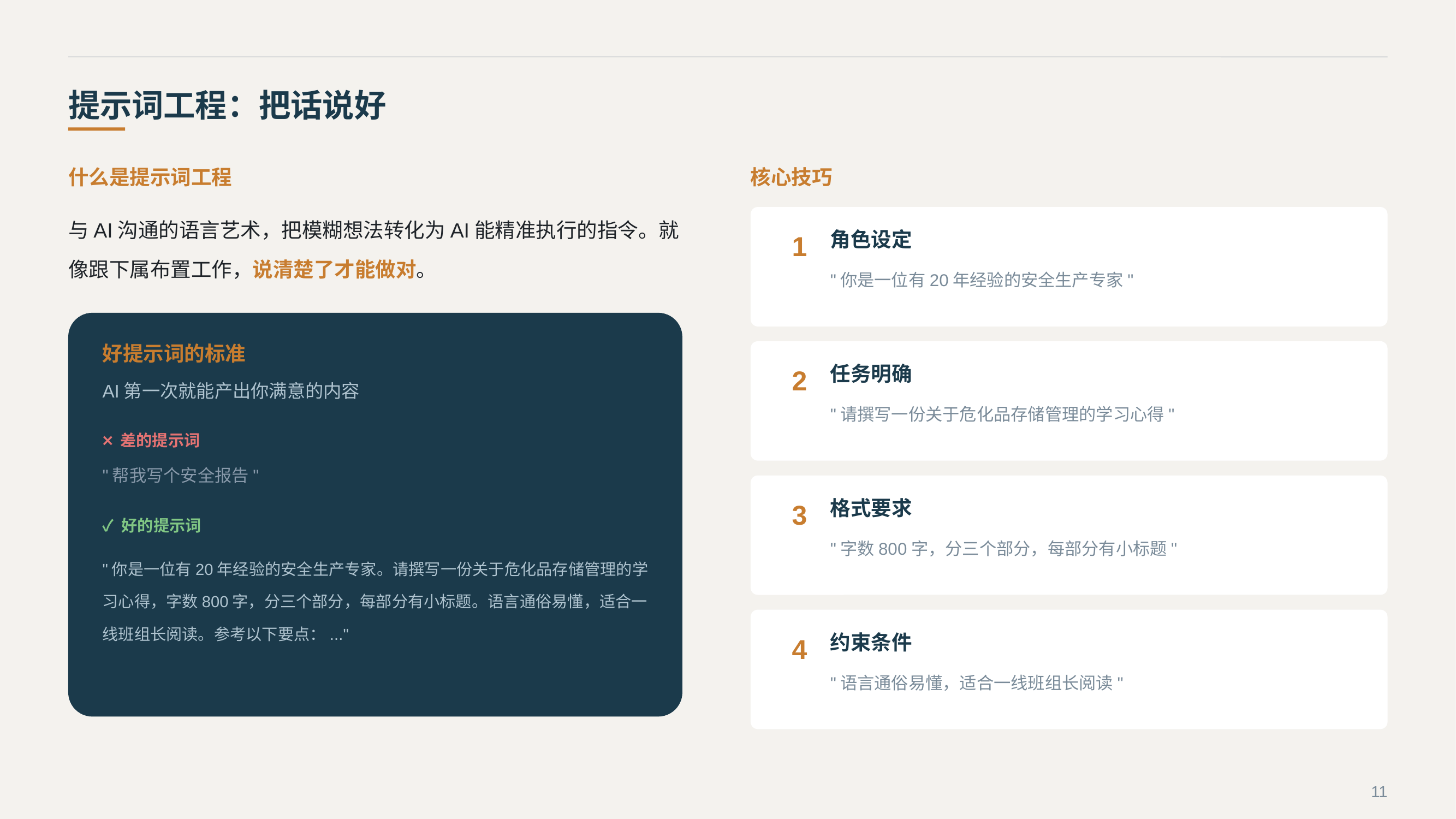

提示词工程：把话说好

什么是提示词工程
核心技巧
与AI沟通的语言艺术，把模糊想法转化为AI能精准执行的指令。就像跟下属布置工作，说清楚了才能做对。

1
角色设定
"你是一位有20年经验的安全生产专家"

好提示词的标准

2
任务明确
AI第一次就能产出你满意的内容
"请撰写一份关于危化品存储管理的学习心得"
❌ 差的提示词
"帮我写个安全报告"

3
格式要求
✓ 好的提示词
"字数800字，分三个部分，每部分有小标题"
"你是一位有20年经验的安全生产专家。请撰写一份关于危化品存储管理的学习心得，字数800字，分三个部分，每部分有小标题。语言通俗易懂，适合一线班组长阅读。参考以下要点：..."

4
约束条件
"语言通俗易懂，适合一线班组长阅读"
11